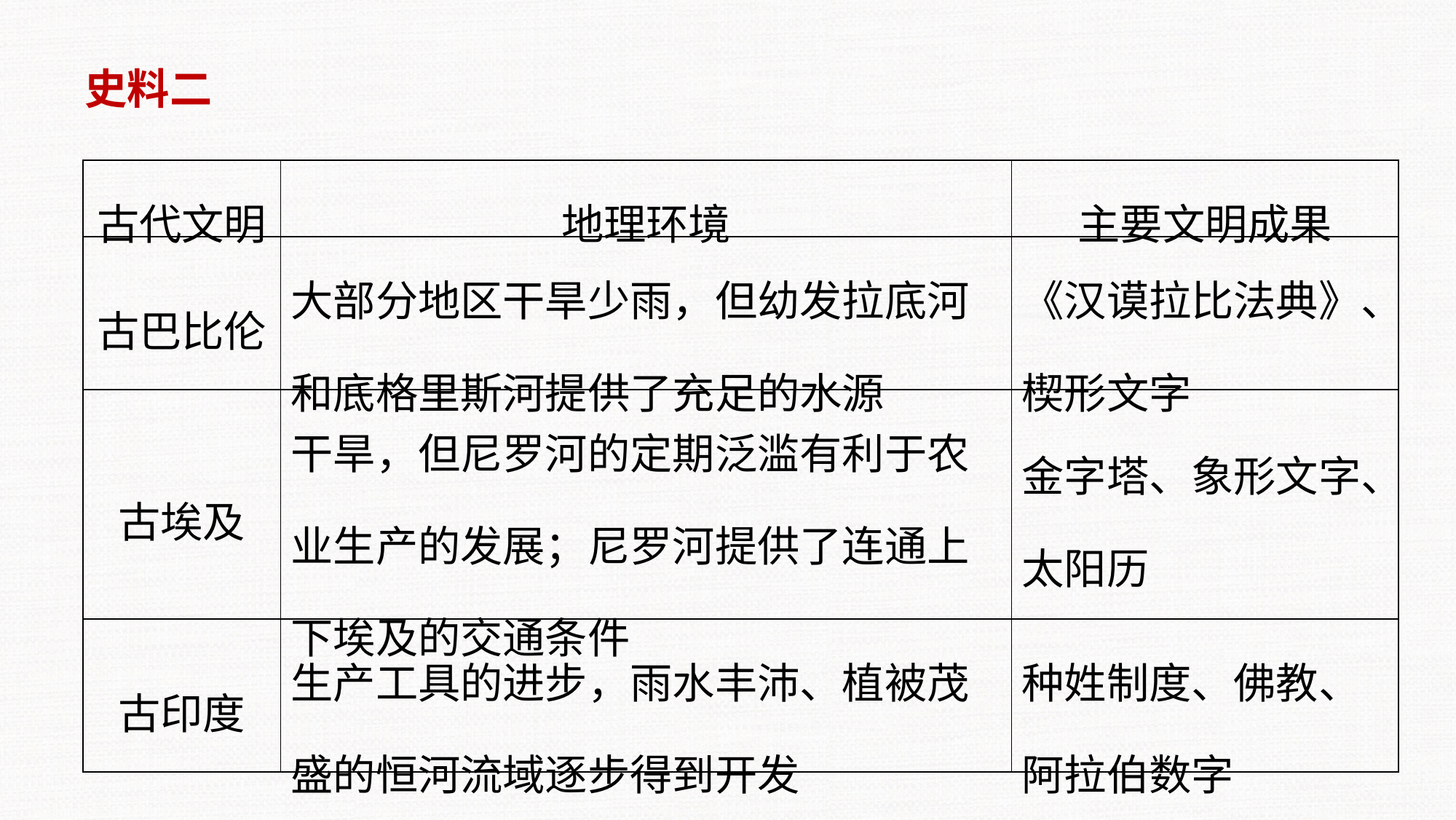

史料二
| 古代文明 | 地理环境 | 主要文明成果 |
| --- | --- | --- |
| 古巴比伦 | 大部分地区干旱少雨，但幼发拉底河和底格里斯河提供了充足的水源 | 《汉谟拉比法典》、楔形文字 |
| 古埃及 | 干旱，但尼罗河的定期泛滥有利于农业生产的发展；尼罗河提供了连通上下埃及的交通条件 | 金字塔、象形文字、太阳历 |
| 古印度 | 生产工具的进步，雨水丰沛、植被茂盛的恒河流域逐步得到开发 | 种姓制度、佛教、阿拉伯数字 |